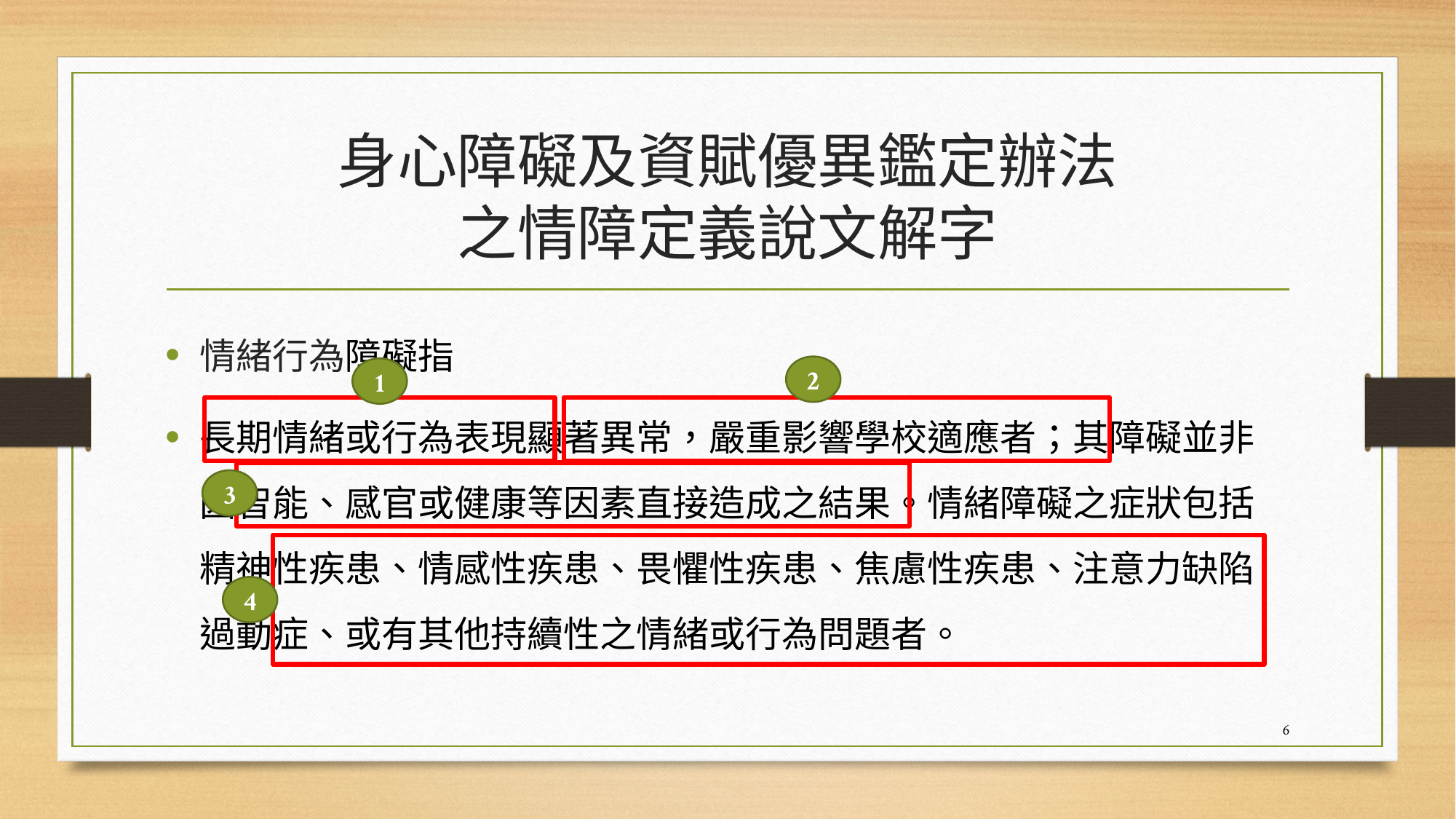

# 身心障礙及資賦優異鑑定辦法 之情障定義說文解字
情緒行為障礙指
長期情緒或行為表現顯著異常，嚴重影響學校適應者；其障礙並非因智能、感官或健康等因素直接造成之結果。情緒障礙之症狀包括精神性疾患、情感性疾患、畏懼性疾患、焦慮性疾患、注意力缺陷過動症、或有其他持續性之情緒或行為問題者。

2

1

3

4
6